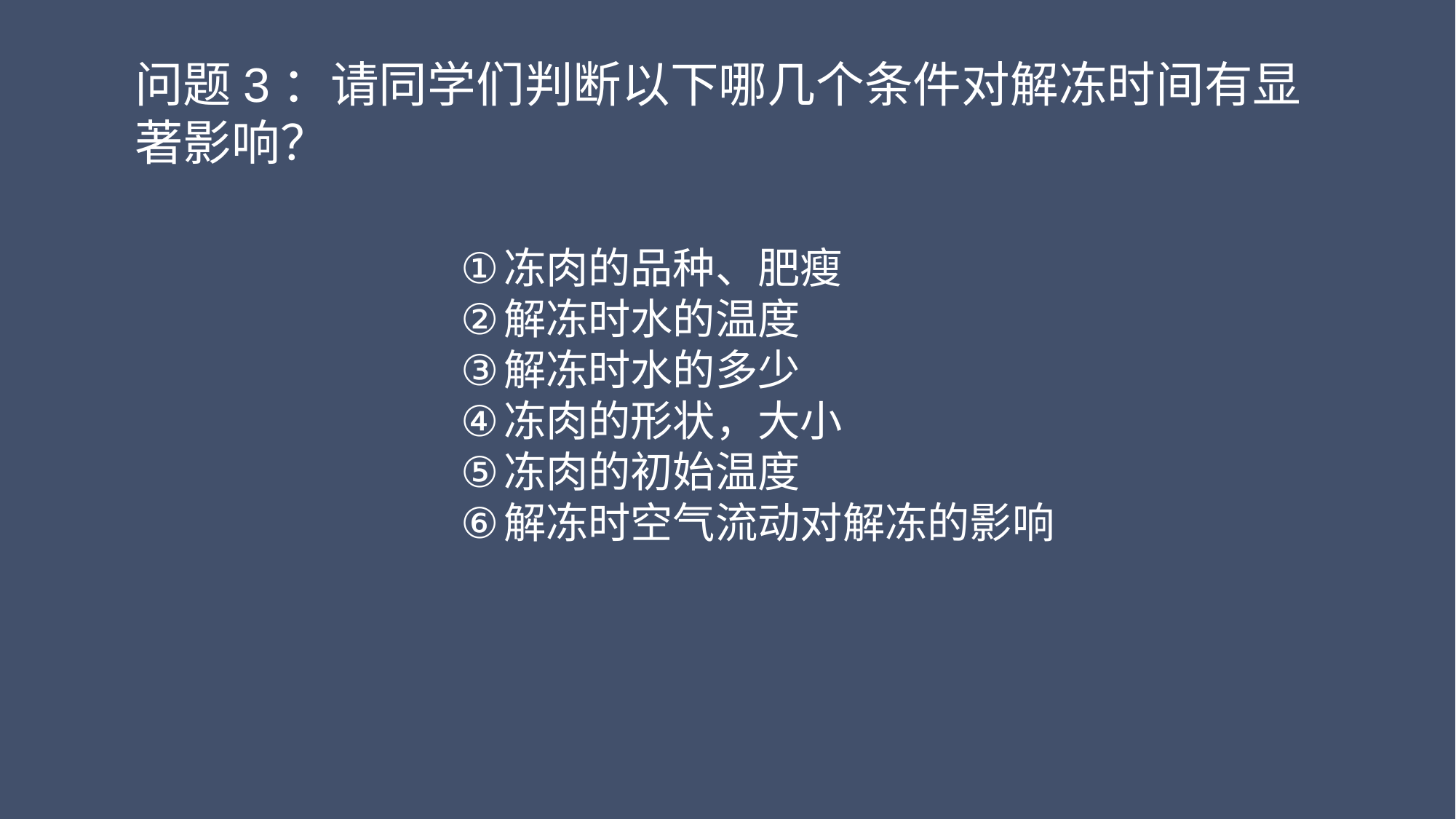

问题3：请同学们判断以下哪几个条件对解冻时间有显著影响？

冻肉的品种、肥瘦
解冻时水的温度
解冻时水的多少
冻肉的形状，大小
冻肉的初始温度
解冻时空气流动对解冻的影响